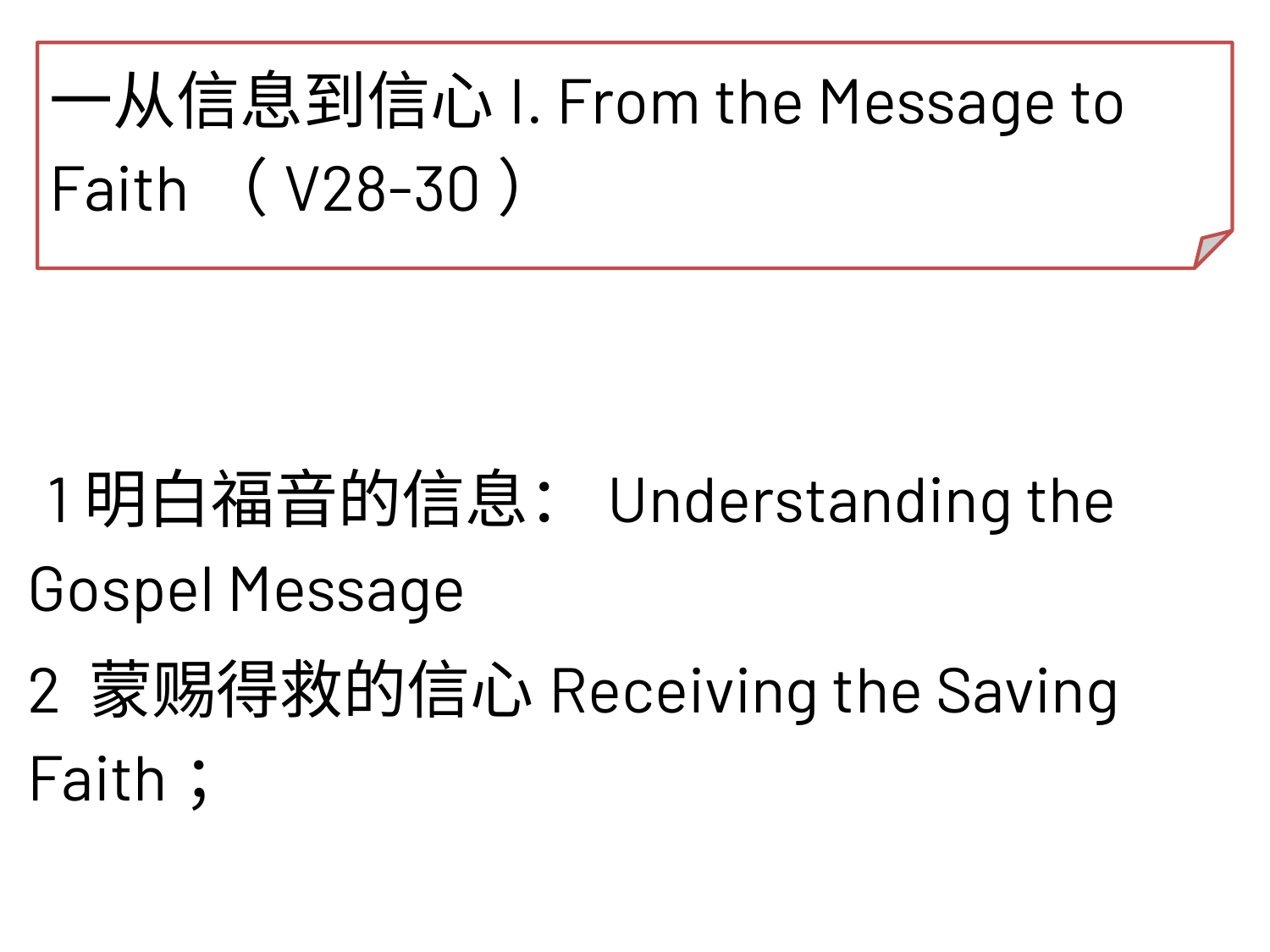

一从信息到信心I. From the Message to Faith（V28-30）
 1明白福音的信息：Understanding the Gospel Message
2 蒙赐得救的信心Receiving the Saving Faith；